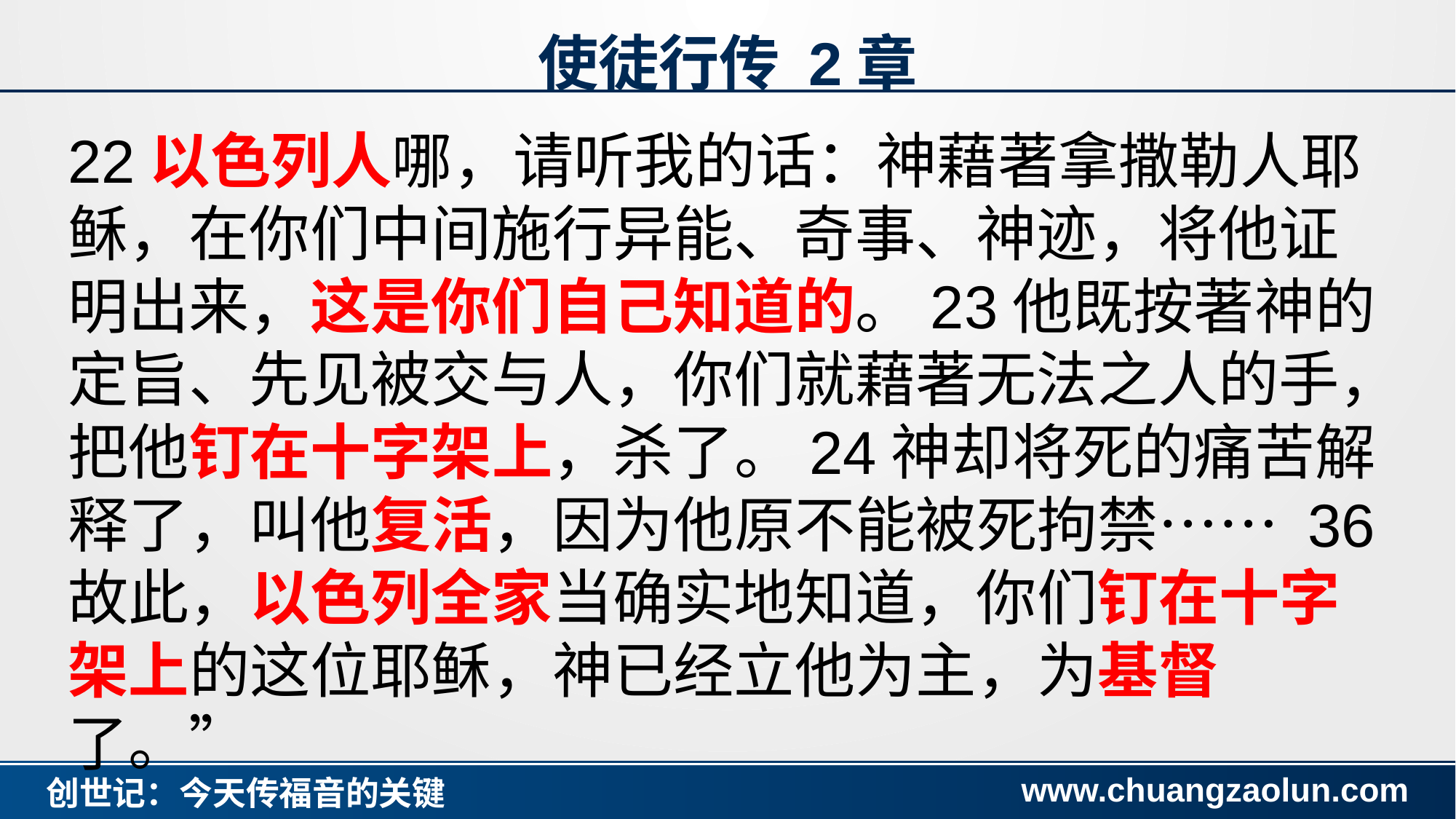

使徒行传 2章
22以色列人哪，请听我的话：神藉著拿撒勒人耶稣，在你们中间施行异能、奇事、神迹，将他证明出来，这是你们自己知道的。23他既按著神的定旨、先见被交与人，你们就藉著无法之人的手，把他钉在十字架上，杀了。24神却将死的痛苦解释了，叫他复活，因为他原不能被死拘禁…… 36故此，以色列全家当确实地知道，你们钉在十字架上的这位耶稣，神已经立他为主，为基督了。”